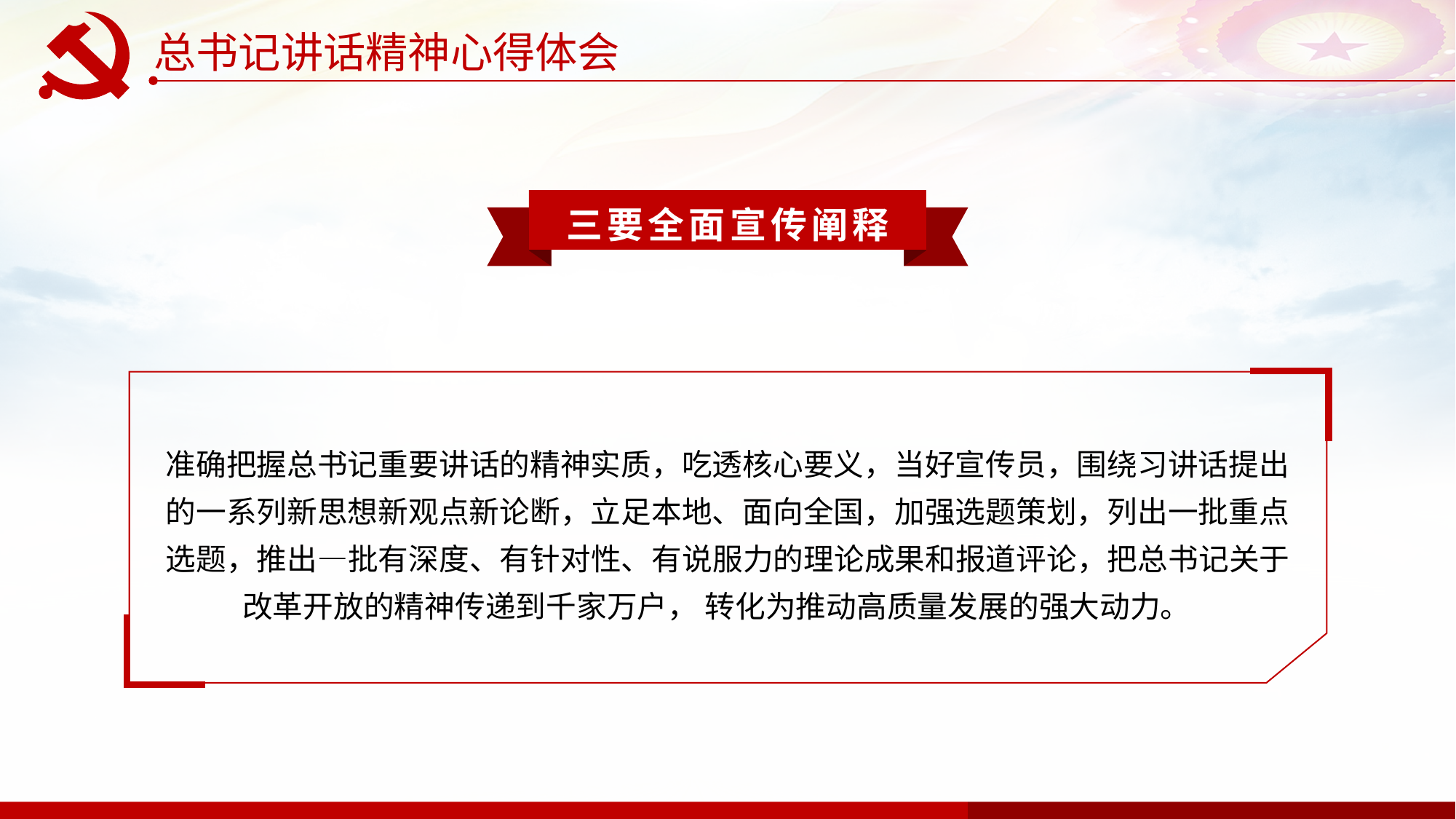

总书记讲话精神心得体会
三要全面宣传阐释

准确把握总书记重要讲话的精神实质，吃透核心要义，当好宣传员，围绕习讲话提出的一系列新思想新观点新论断，立足本地、面向全国，加强选题策划，列出一批重点选题，推出—批有深度、有针对性、有说服力的理论成果和报道评论，把总书记关于改革开放的精神传递到千家万户， 转化为推动高质量发展的强大动力。